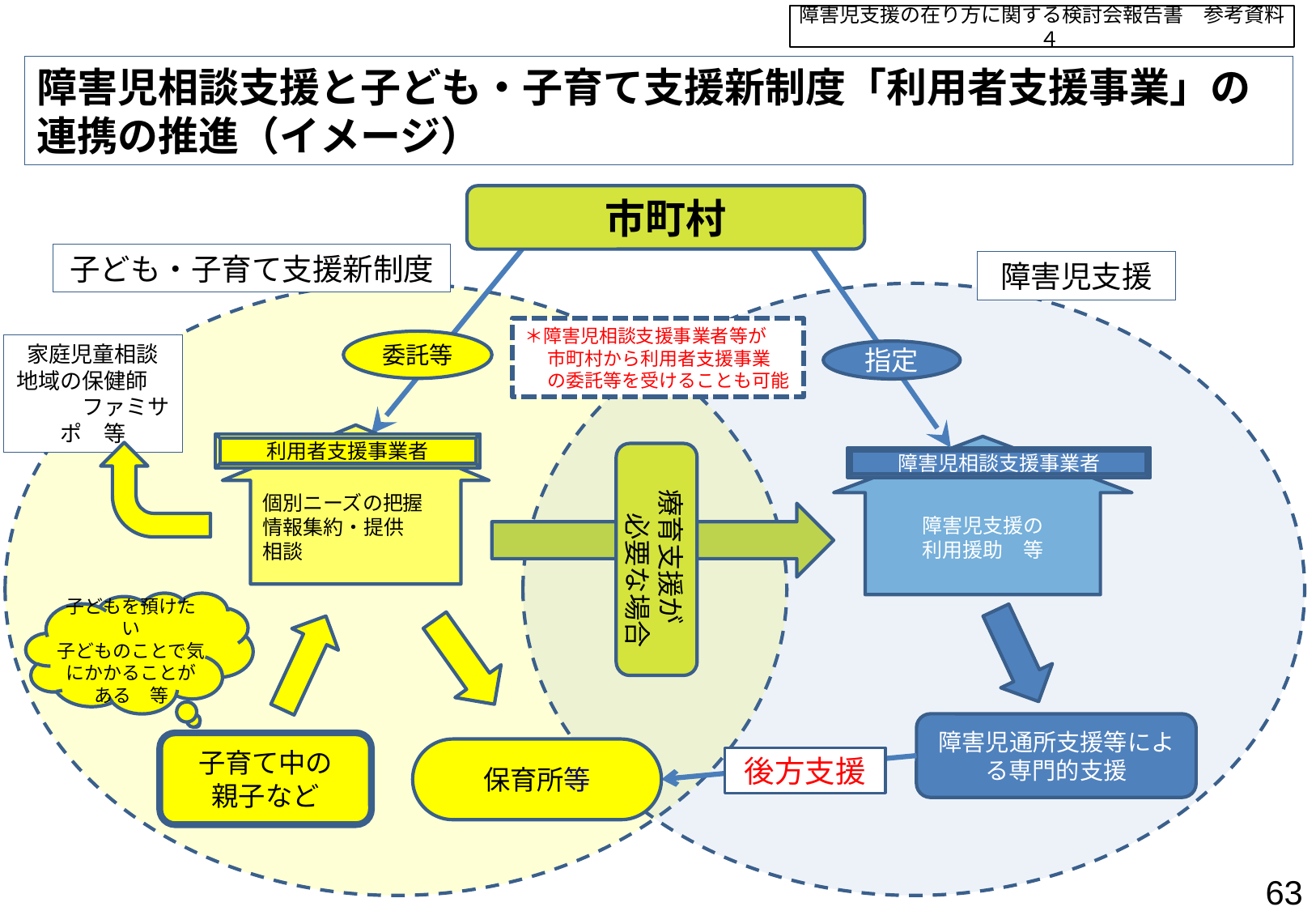

障害児支援の在り方に関する検討会報告書　参考資料４
障害児相談支援と子ども・子育て支援新制度「利用者支援事業」の連携の推進（イメージ）
市町村
子ども・子育て支援新制度
障害児支援

＊障害児相談支援事業者等が
　 市町村から利用者支援事業
　 の委託等を受けることも可能
委託等
家庭児童相談
地域の保健師　　　　ファミサポ　等
指定

個別ニーズの把握
情報集約・提供
相談
利用者支援事業者

障害児支援の
利用援助　等
　療育支援が
　　必要な場合
障害児相談支援事業者
子どもを預けたい
子どものことで気にかかることがある　等

障害児通所支援等による専門的支援
子育て中の
親子など
保育所等
後方支援
63